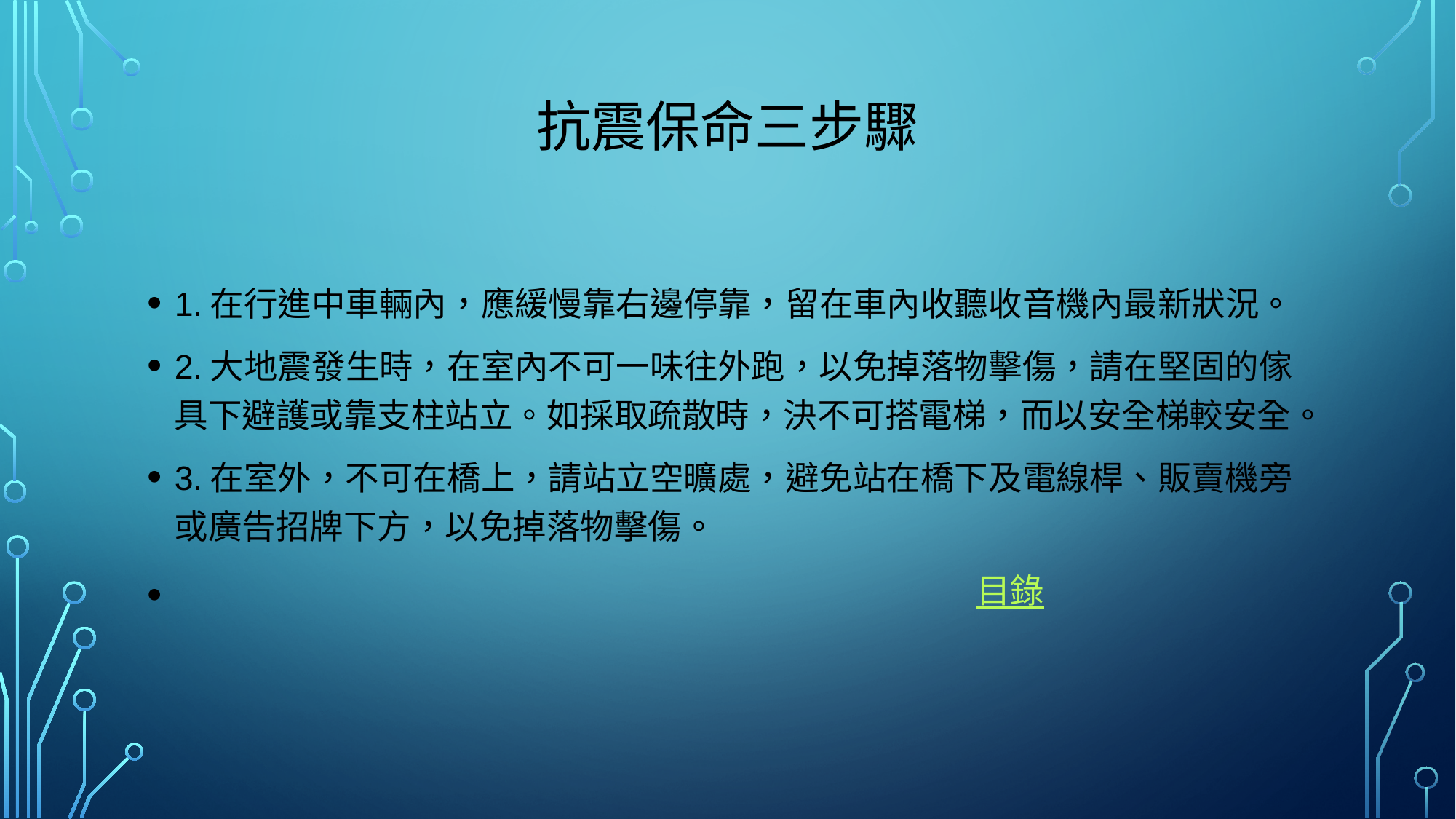

# 抗震保命三步驟
1.在行進中車輛內，應緩慢靠右邊停靠，留在車內收聽收音機內最新狀況。
2.大地震發生時，在室內不可一味往外跑，以免掉落物擊傷，請在堅固的傢具下避護或靠支柱站立。如採取疏散時，決不可搭電梯，而以安全梯較安全。
3.在室外，不可在橋上，請站立空曠處，避免站在橋下及電線桿、販賣機旁或廣告招牌下方，以免掉落物擊傷。
                                                                                                        目錄